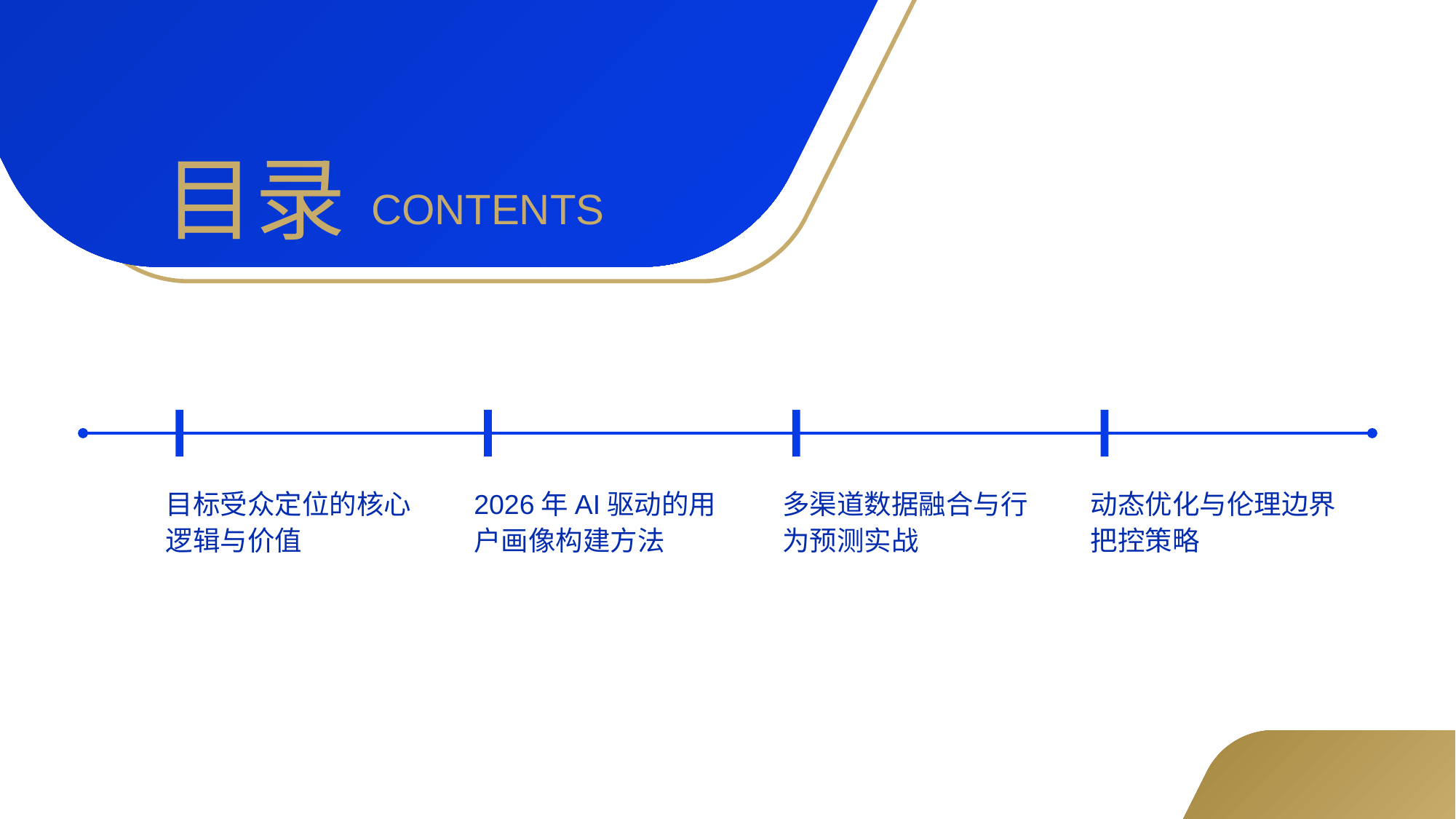

目录
CONTENTS

目标受众定位的核心逻辑与价值
2026年AI驱动的用户画像构建方法
多渠道数据融合与行为预测实战
动态优化与伦理边界把控策略